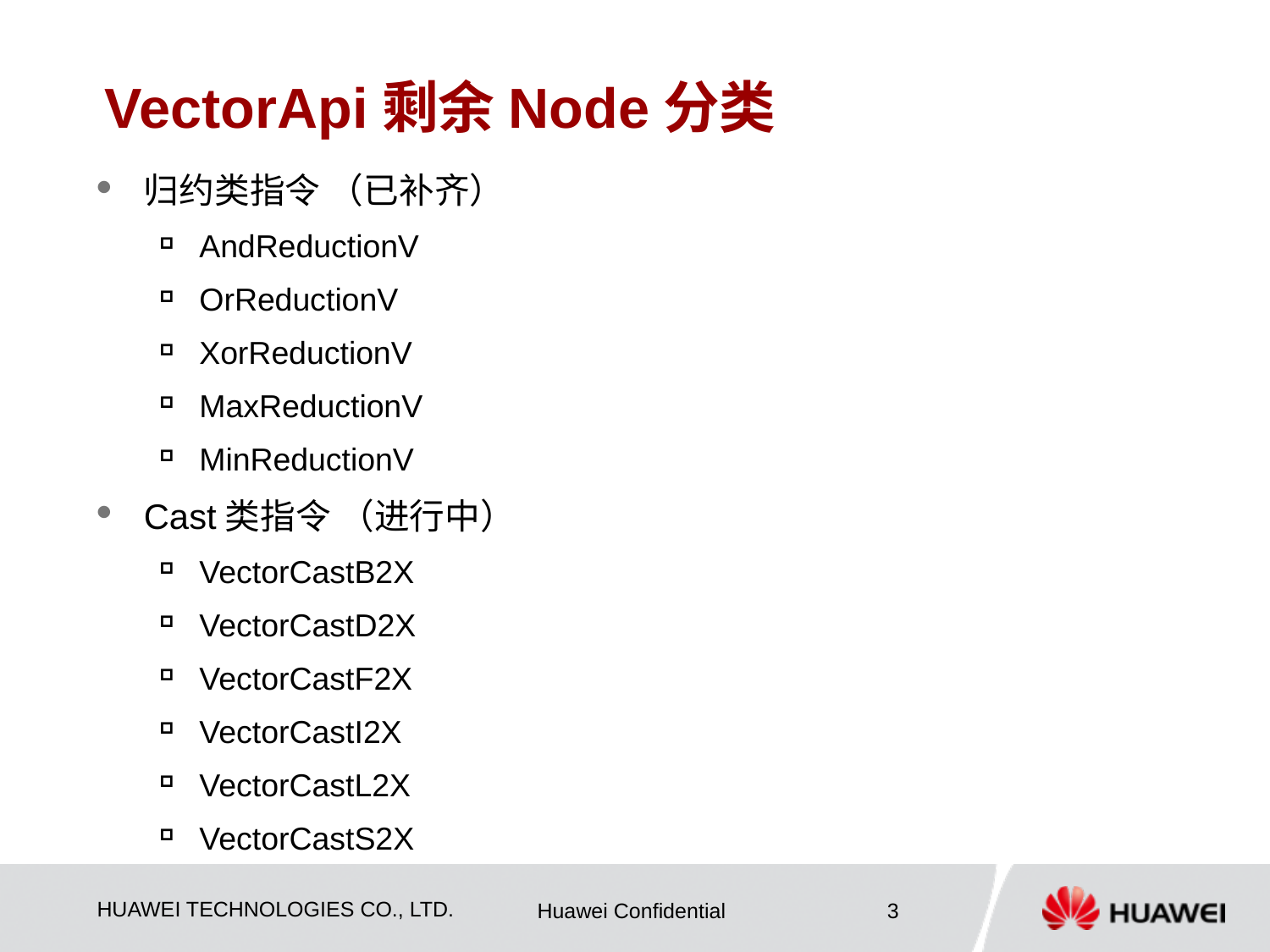

# VectorApi剩余Node分类
归约类指令 （已补齐）
AndReductionV
OrReductionV
XorReductionV
MaxReductionV
MinReductionV
Cast类指令 （进行中）
VectorCastB2X
VectorCastD2X
VectorCastF2X
VectorCastI2X
VectorCastL2X
VectorCastS2X